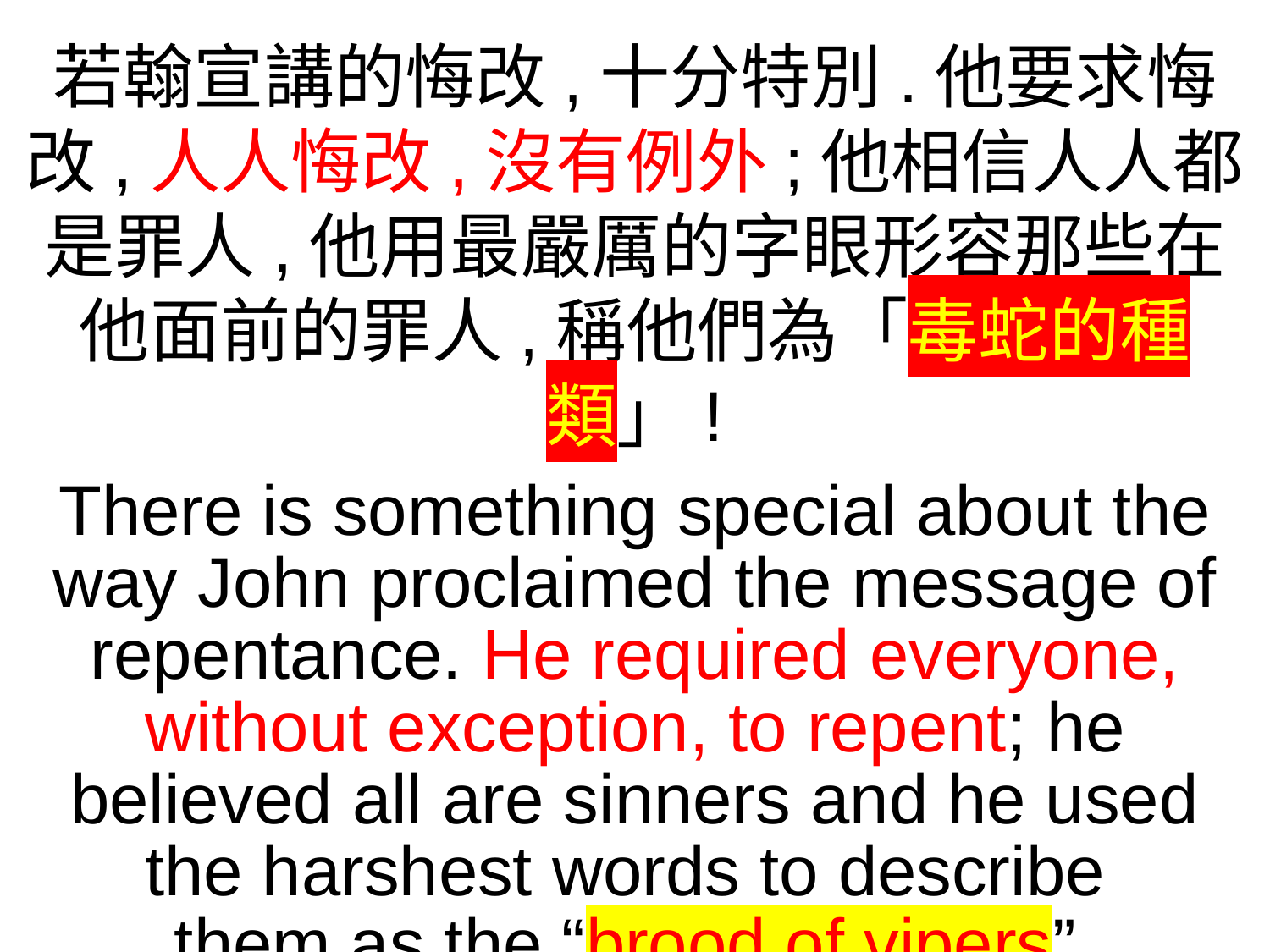

若翰宣講的悔改,十分特別.他要求悔改,人人悔改,沒有例外;他相信人人都是罪人,他用最嚴厲的字眼形容那些在他面前的罪人,稱他們為「毒蛇的種類」!
There is something special about the way John proclaimed the message of repentance. He required everyone, without exception, to repent; he believed all are sinners and he used the harshest words to describe
them as the “brood of vipers”.